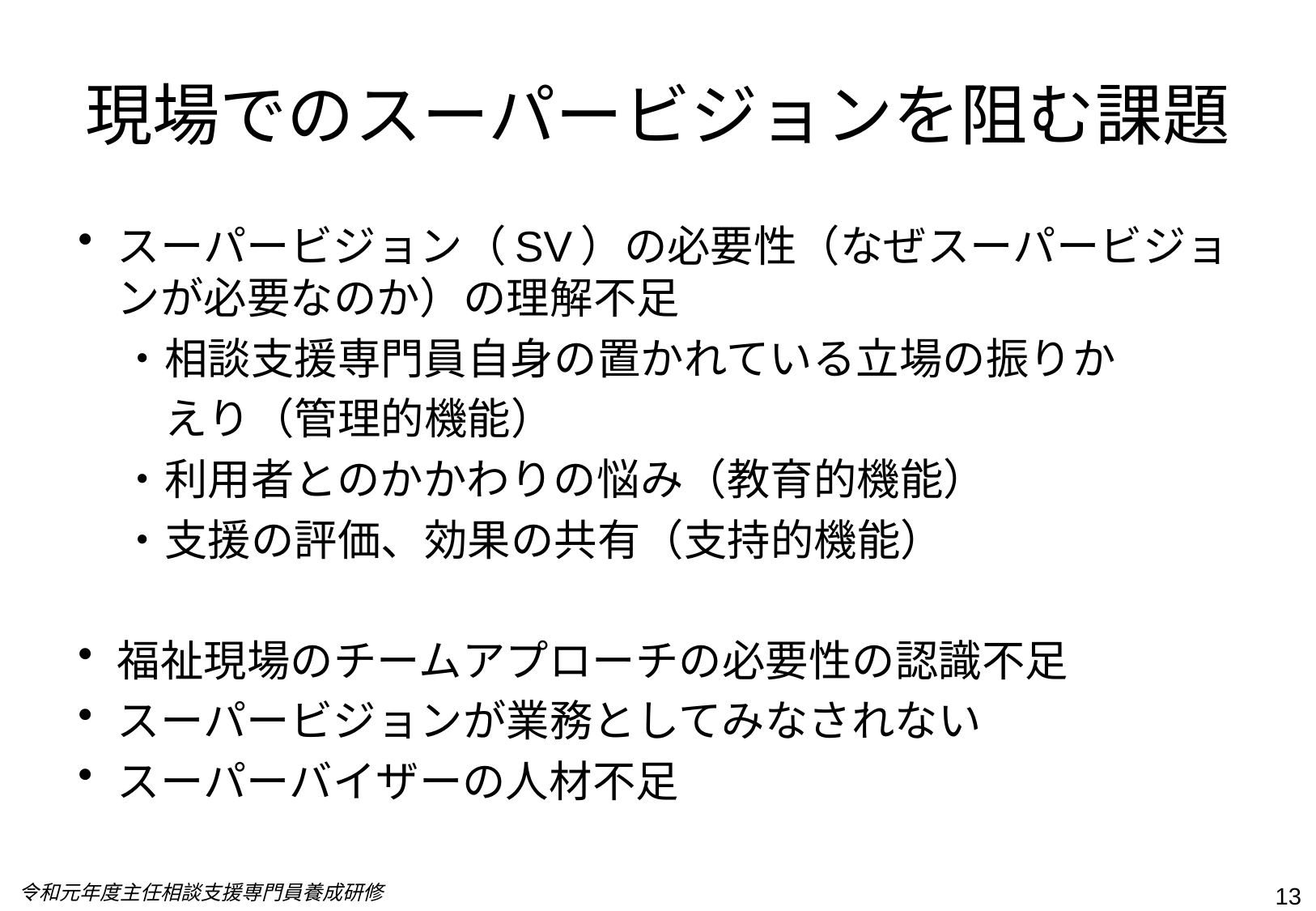

# 現場でのスーパービジョンを阻む課題
スーパービジョン（SV）の必要性（なぜスーパービジョンが必要なのか）の理解不足
　・相談支援専門員自身の置かれている立場の振りか
　　えり（管理的機能）
　・利用者とのかかわりの悩み（教育的機能）
　・支援の評価、効果の共有（支持的機能）

福祉現場のチームアプローチの必要性の認識不足
スーパービジョンが業務としてみなされない
スーパーバイザーの人材不足

令和元年度主任相談支援専門員養成研修
13